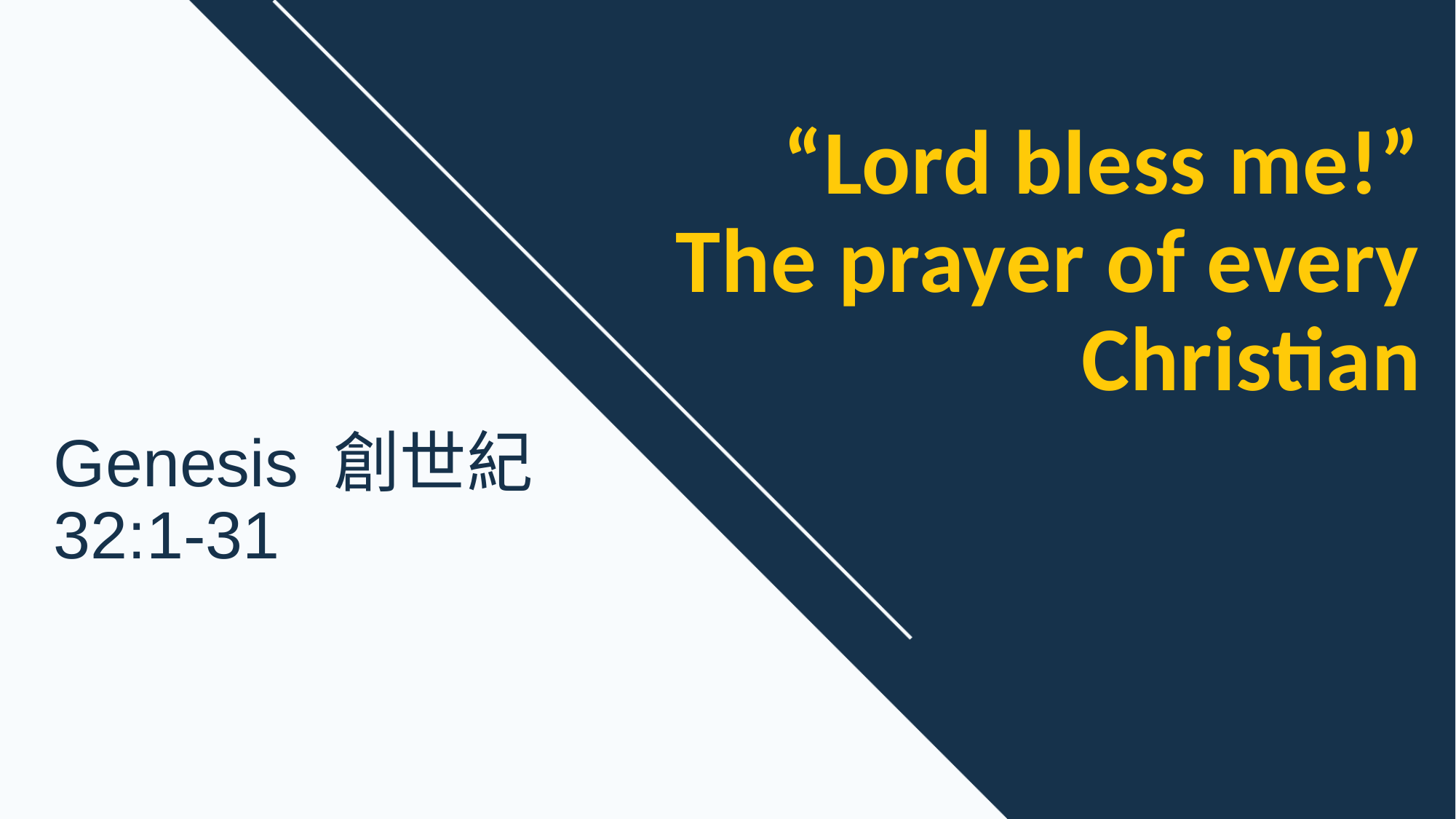

“Lord bless me!” The prayer of every Christian
# Genesis 創世紀 32:1-31